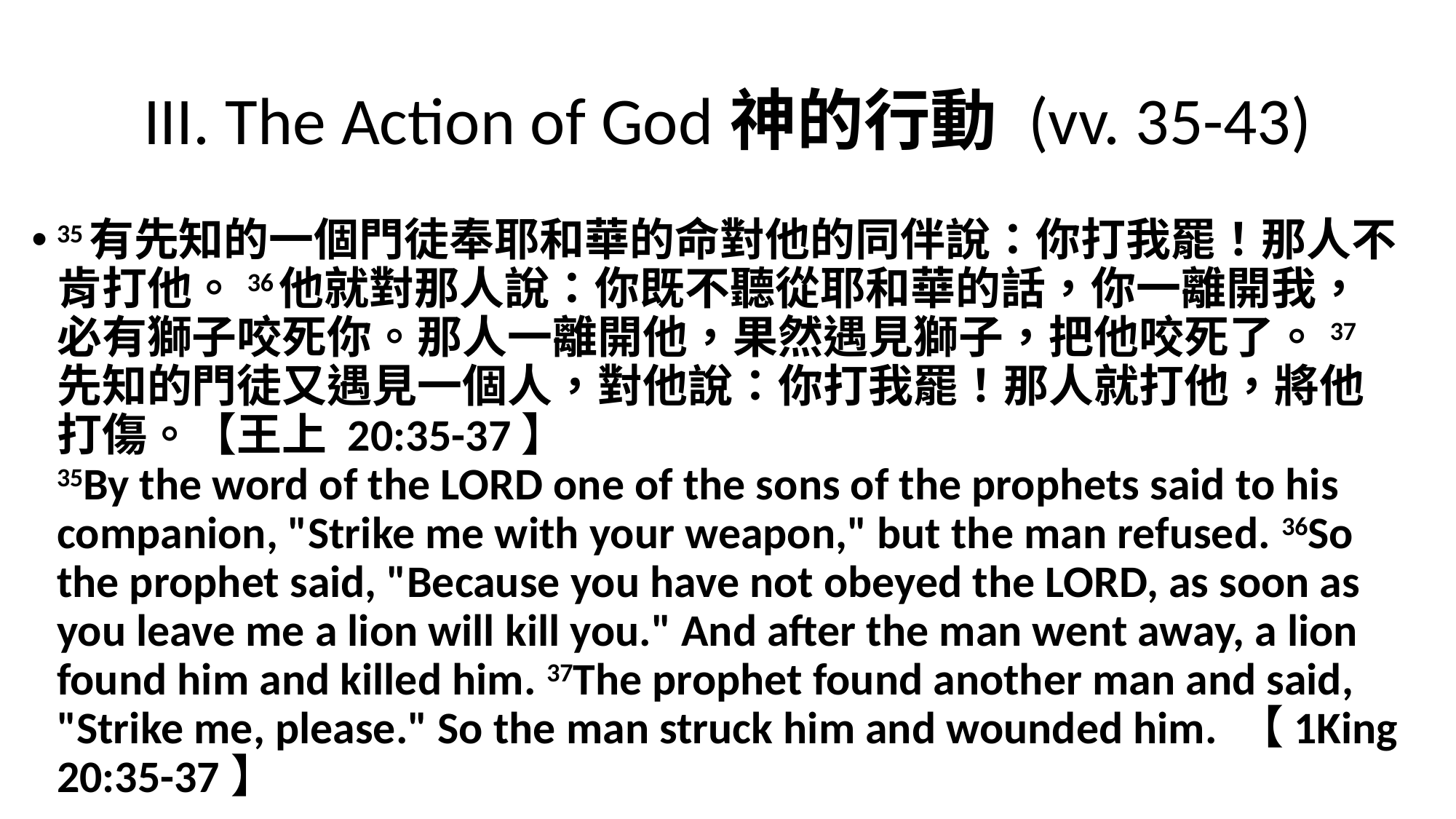

# III. The Action of God神的行動 (vv. 35-43)
35有先知的一個門徒奉耶和華的命對他的同伴說：你打我罷！那人不肯打他。36他就對那人說：你既不聽從耶和華的話，你一離開我，必有獅子咬死你。那人一離開他，果然遇見獅子，把他咬死了。37先知的門徒又遇見一個人，對他說：你打我罷！那人就打他，將他打傷。【王上 20:35-37】
35By the word of the LORD one of the sons of the prophets said to his companion, "Strike me with your weapon," but the man refused. 36So the prophet said, "Because you have not obeyed the LORD, as soon as you leave me a lion will kill you." And after the man went away, a lion found him and killed him. 37The prophet found another man and said, "Strike me, please." So the man struck him and wounded him. 【1King 20:35-37】